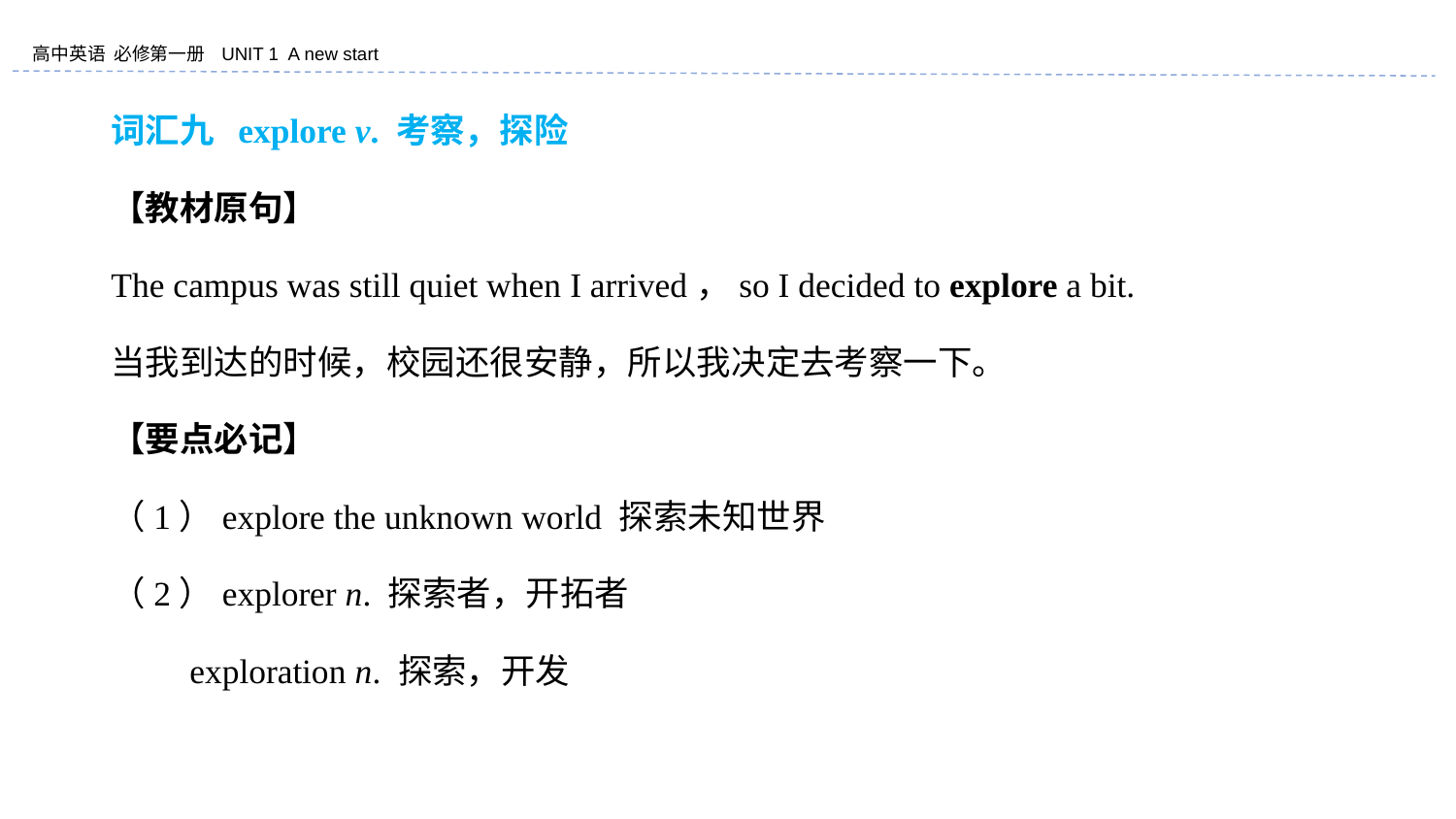

词汇九  explore v. 考察，探险
【教材原句】
The campus was still quiet when I arrived，so I decided to explore a bit.
当我到达的时候，校园还很安静，所以我决定去考察一下。
【要点必记】
（1）explore the unknown world 探索未知世界
（2）explorer n. 探索者，开拓者
         exploration n. 探索，开发